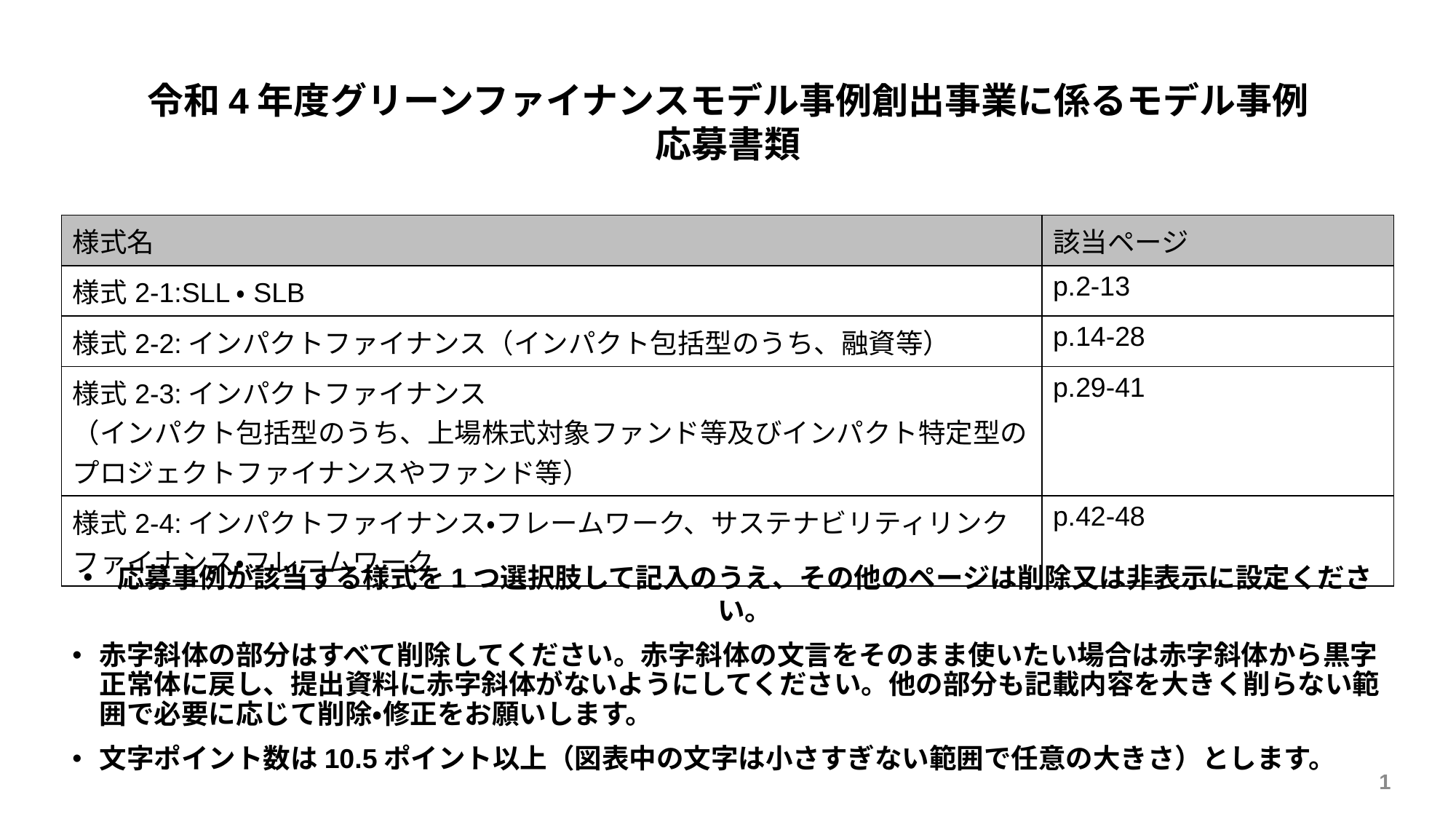

令和4年度グリーンファイナンスモデル事例創出事業に係るモデル事例 応募書類
| 様式名 | 該当ページ |
| --- | --- |
| 様式2-1:SLL・SLB | p.2-13 |
| 様式2-2:インパクトファイナンス（インパクト包括型のうち、融資等） | p.14-28 |
| 様式2-3:インパクトファイナンス （インパクト包括型のうち、上場株式対象ファンド等及びインパクト特定型のプロジェクトファイナンスやファンド等） | p.29-41 |
| 様式2-4:インパクトファイナンス・フレームワーク、サステナビリティリンクファイナンス・フレームワーク | p.42-48 |
応募事例が該当する様式を1つ選択肢して記入のうえ、その他のページは削除又は非表示に設定ください。
赤字斜体の部分はすべて削除してください。赤字斜体の文言をそのまま使いたい場合は赤字斜体から黒字正常体に戻し、提出資料に赤字斜体がないようにしてください。他の部分も記載内容を大きく削らない範囲で必要に応じて削除・修正をお願いします。
文字ポイント数は10.5ポイント以上（図表中の文字は小さすぎない範囲で任意の大きさ）とします。

1